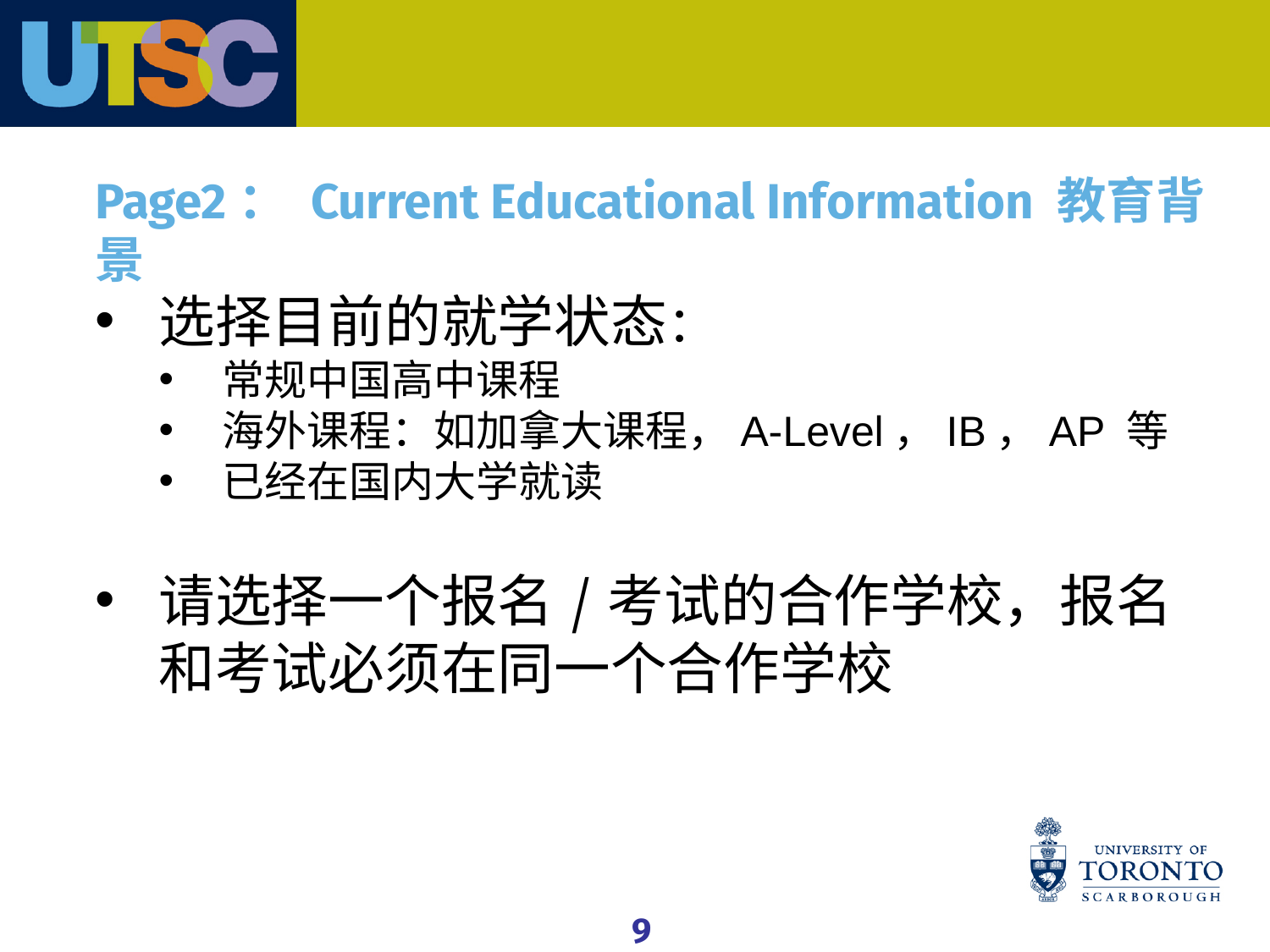

# Page2： Current Educational Information 教育背景
选择目前的就学状态：
常规中国高中课程
海外课程：如加拿大课程，A-Level，IB，AP 等
已经在国内大学就读

请选择一个报名/考试的合作学校，报名和考试必须在同一个合作学校
9